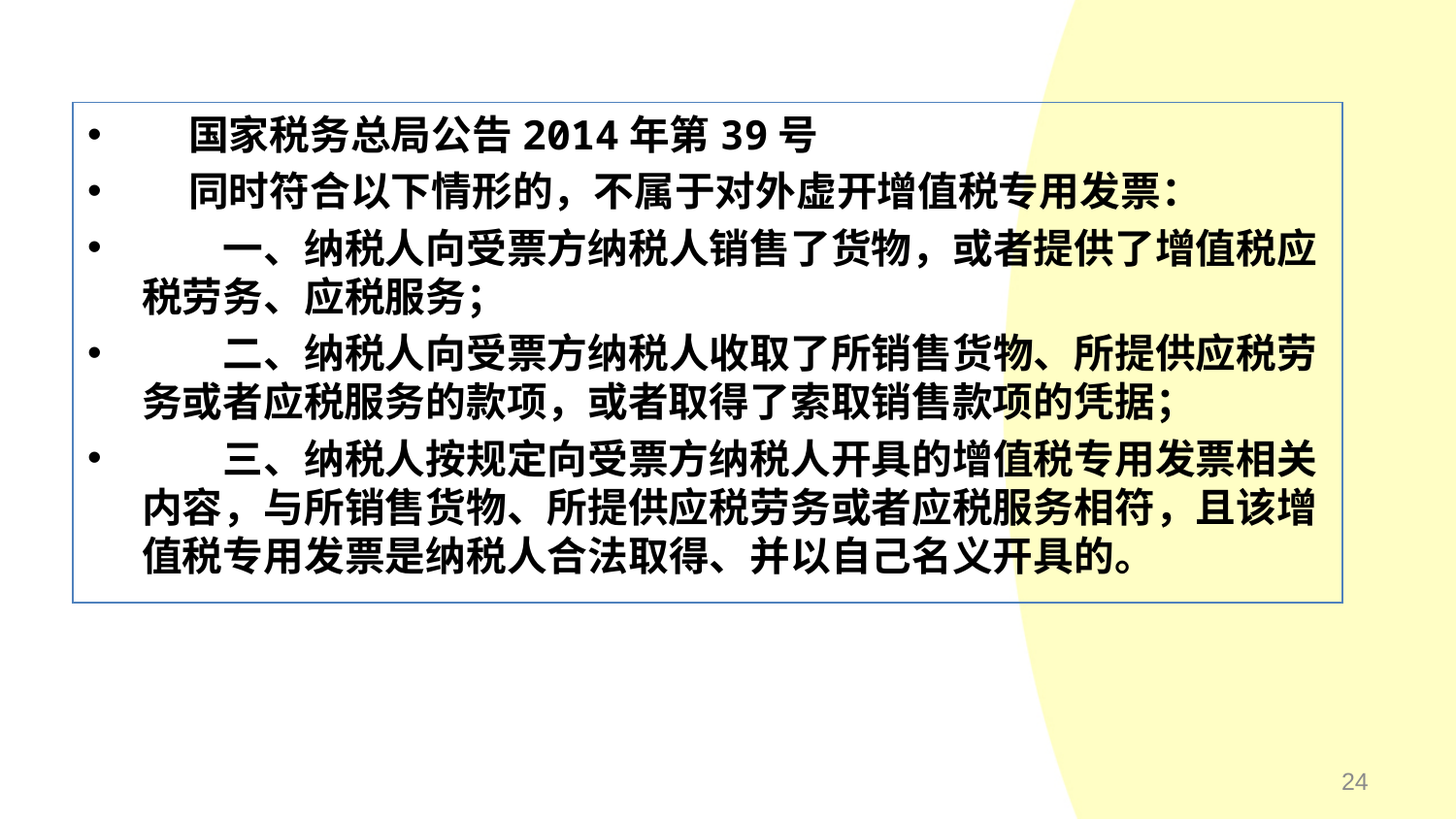

国家税务总局公告2014年第39号
    同时符合以下情形的，不属于对外虚开增值税专用发票：
　　一、纳税人向受票方纳税人销售了货物，或者提供了增值税应税劳务、应税服务；
　　二、纳税人向受票方纳税人收取了所销售货物、所提供应税劳务或者应税服务的款项，或者取得了索取销售款项的凭据；
　　三、纳税人按规定向受票方纳税人开具的增值税专用发票相关内容，与所销售货物、所提供应税劳务或者应税服务相符，且该增值税专用发票是纳税人合法取得、并以自己名义开具的。
24